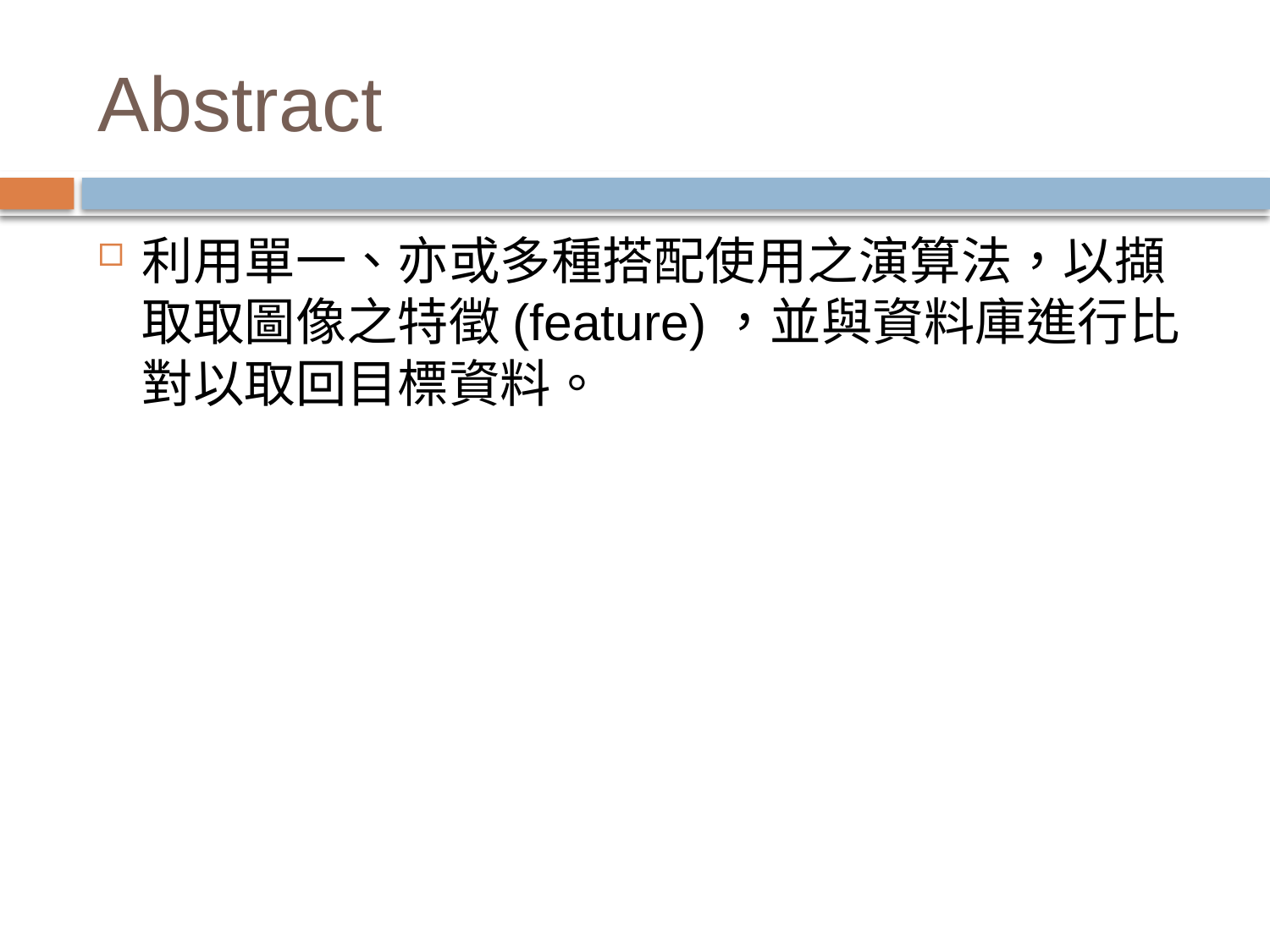

# Abstract
利用單一、亦或多種搭配使用之演算法，以擷取取圖像之特徵(feature)，並與資料庫進行比對以取回目標資料。